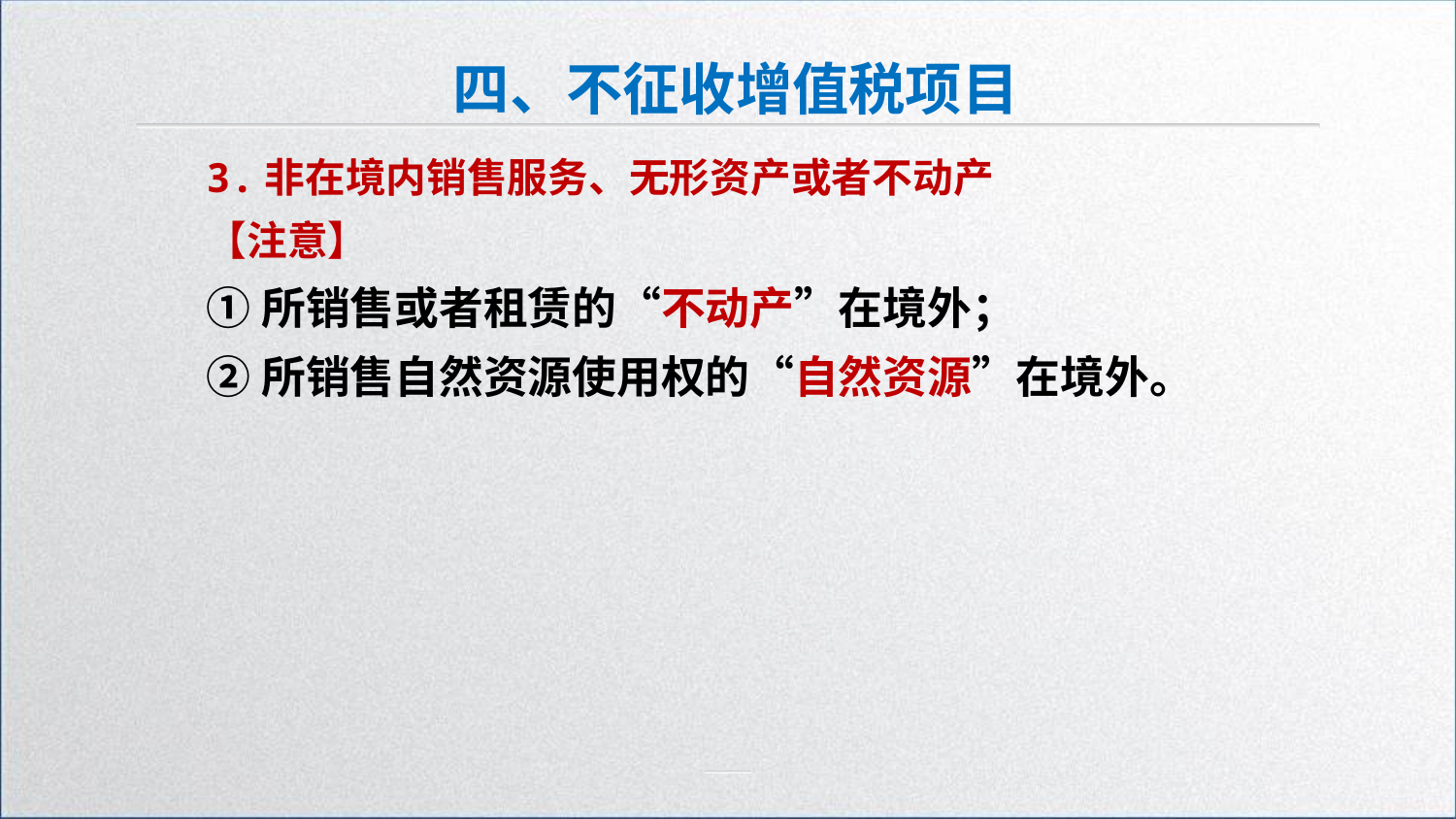

四、不征收增值税项目
3.非在境内销售服务、无形资产或者不动产
【注意】
①所销售或者租赁的“不动产”在境外；
②所销售自然资源使用权的“自然资源”在境外。